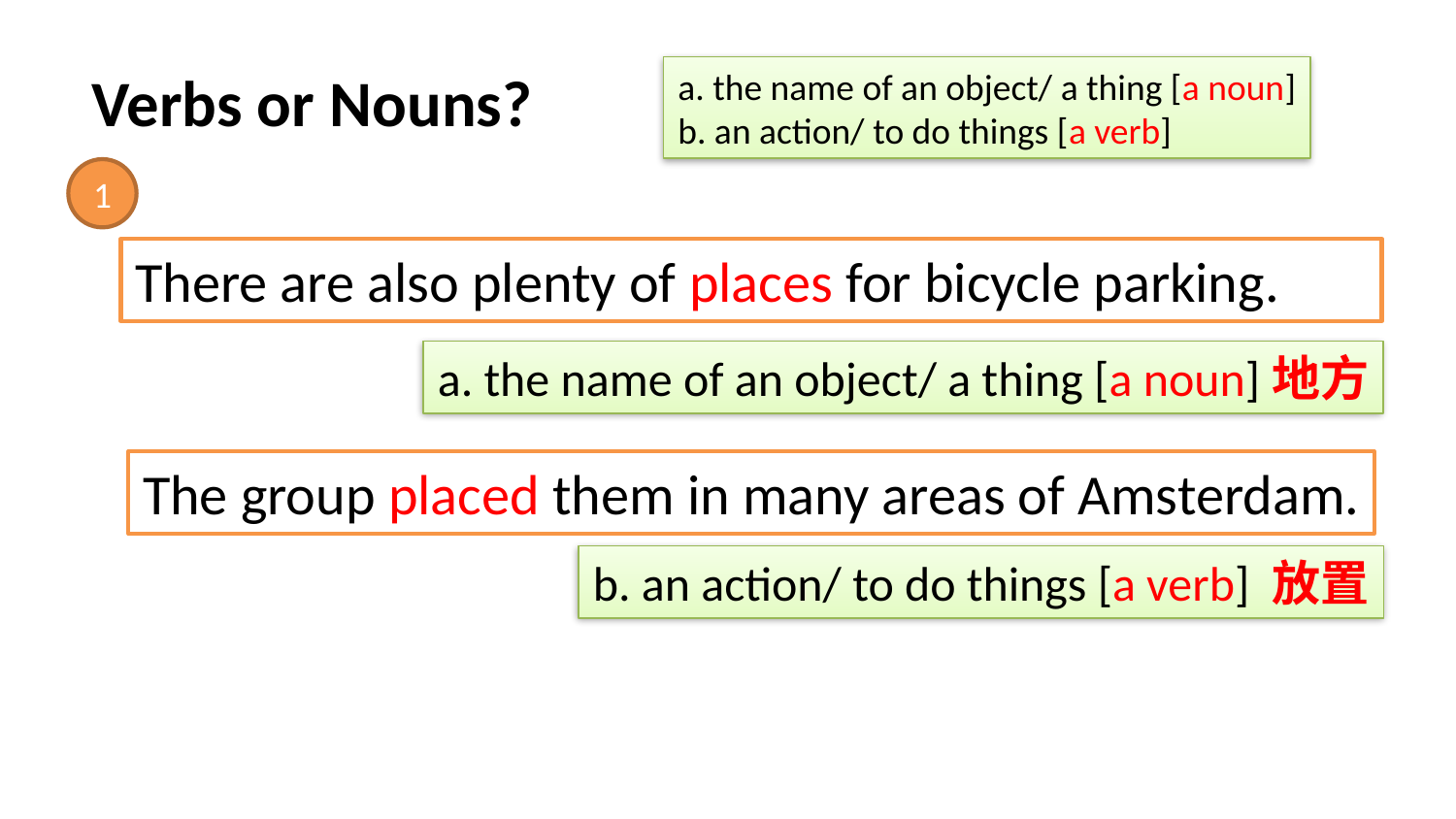

Verbs or Nouns?
a. the name of an object/ a thing [a noun]
b. an action/ to do things [a verb]
1
There are also plenty of places for bicycle parking.
a. the name of an object/ a thing [a noun]地方
The group placed them in many areas of Amsterdam.
b. an action/ to do things [a verb] 放置